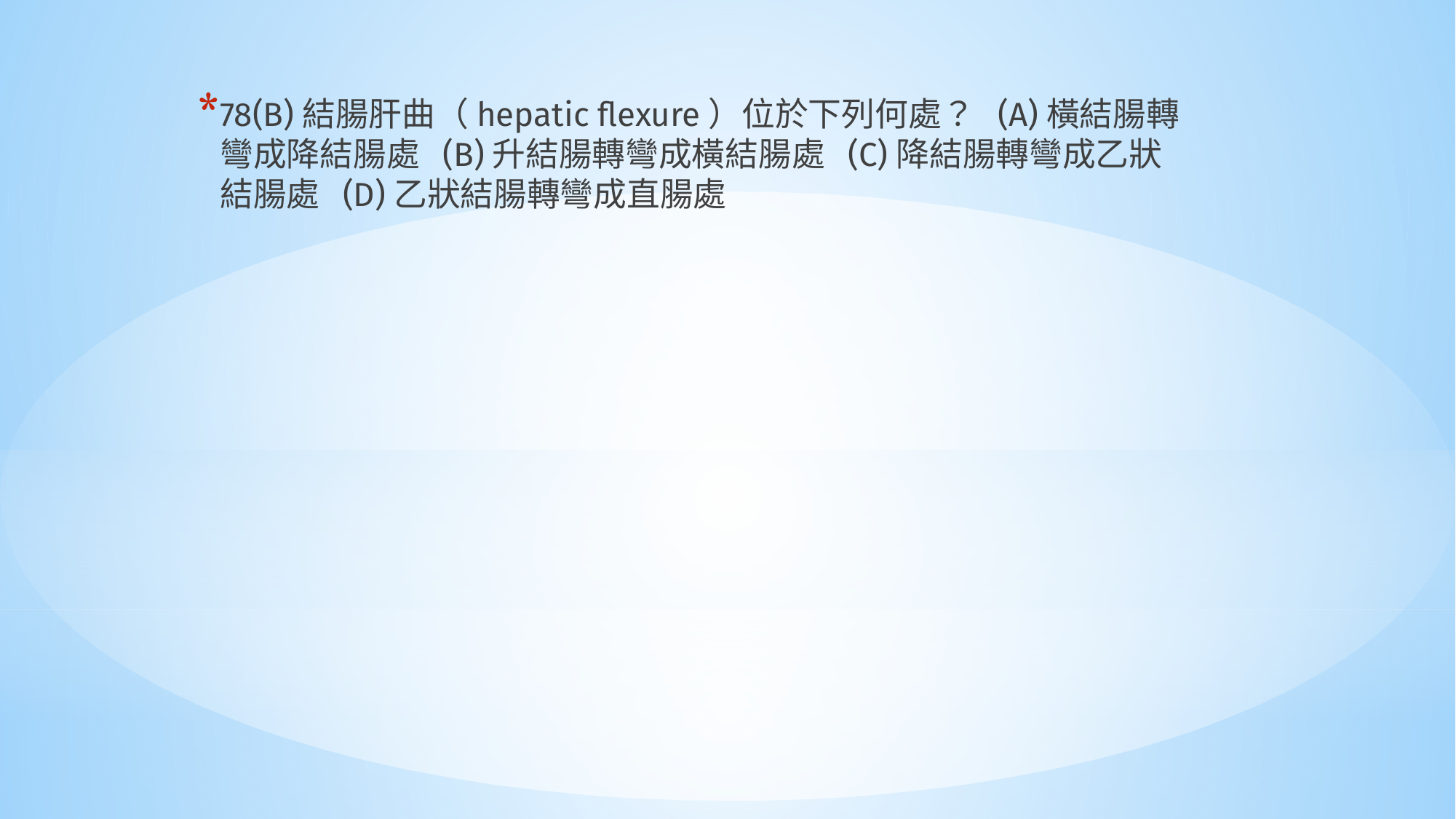

78(B)結腸肝曲（hepatic flexure）位於下列何處？  (A)橫結腸轉彎成降結腸處  (B)升結腸轉彎成橫結腸處  (C)降結腸轉彎成乙狀結腸處  (D)乙狀結腸轉彎成直腸處
#